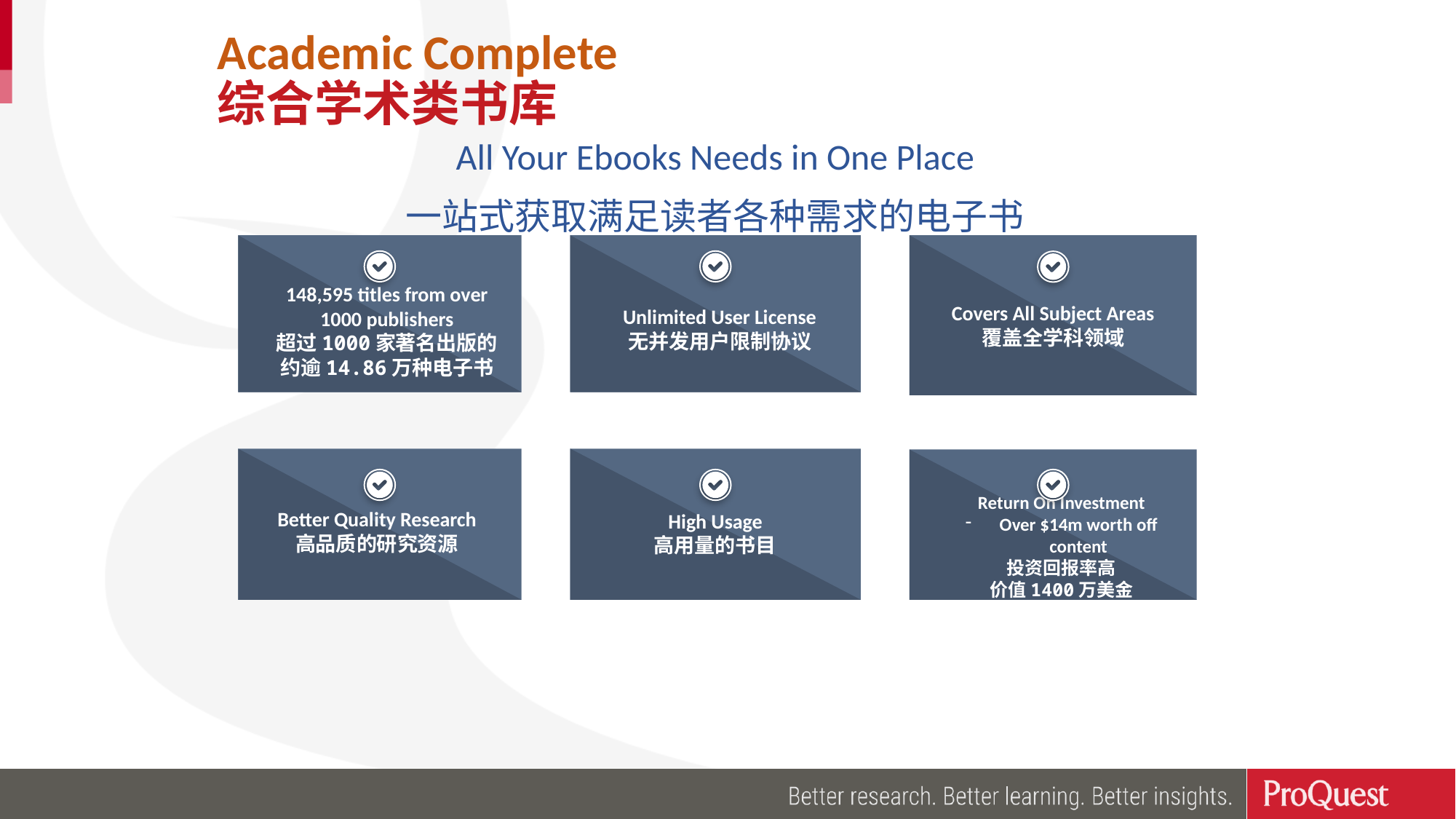

# Academic Complete 综合学术类书库
All Your Ebooks Needs in One Place
一站式获取满足读者各种需求的电子书

Covers All Subject Areas
覆盖全学科领域
Unlimited User License
无并发用户限制协议
148,595 titles from over 1000 publishers
超过1000家著名出版的约逾14.86万种电子书

Better Quality Research
高品质的研究资源
High Usage
高用量的书目
Return On Investment
Over $14m worth off content
投资回报率高
价值1400万美金